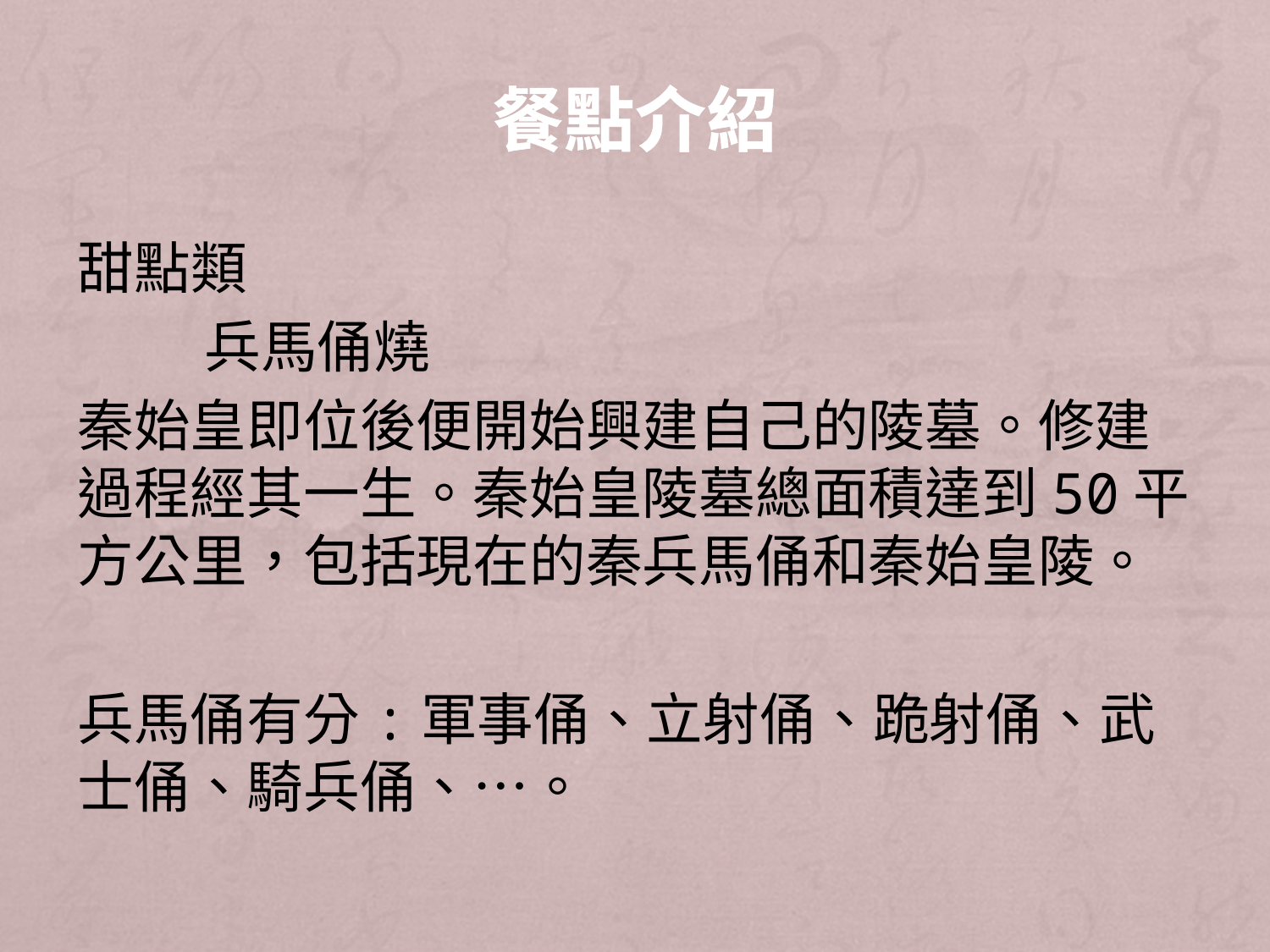

# 餐點介紹
甜點類
	兵馬俑燒
秦始皇即位後便開始興建自己的陵墓。修建過程經其一生。秦始皇陵墓總面積達到50平方公里，包括現在的秦兵馬俑和秦始皇陵。

兵馬俑有分:軍事俑、立射俑、跪射俑、武士俑、騎兵俑、…。